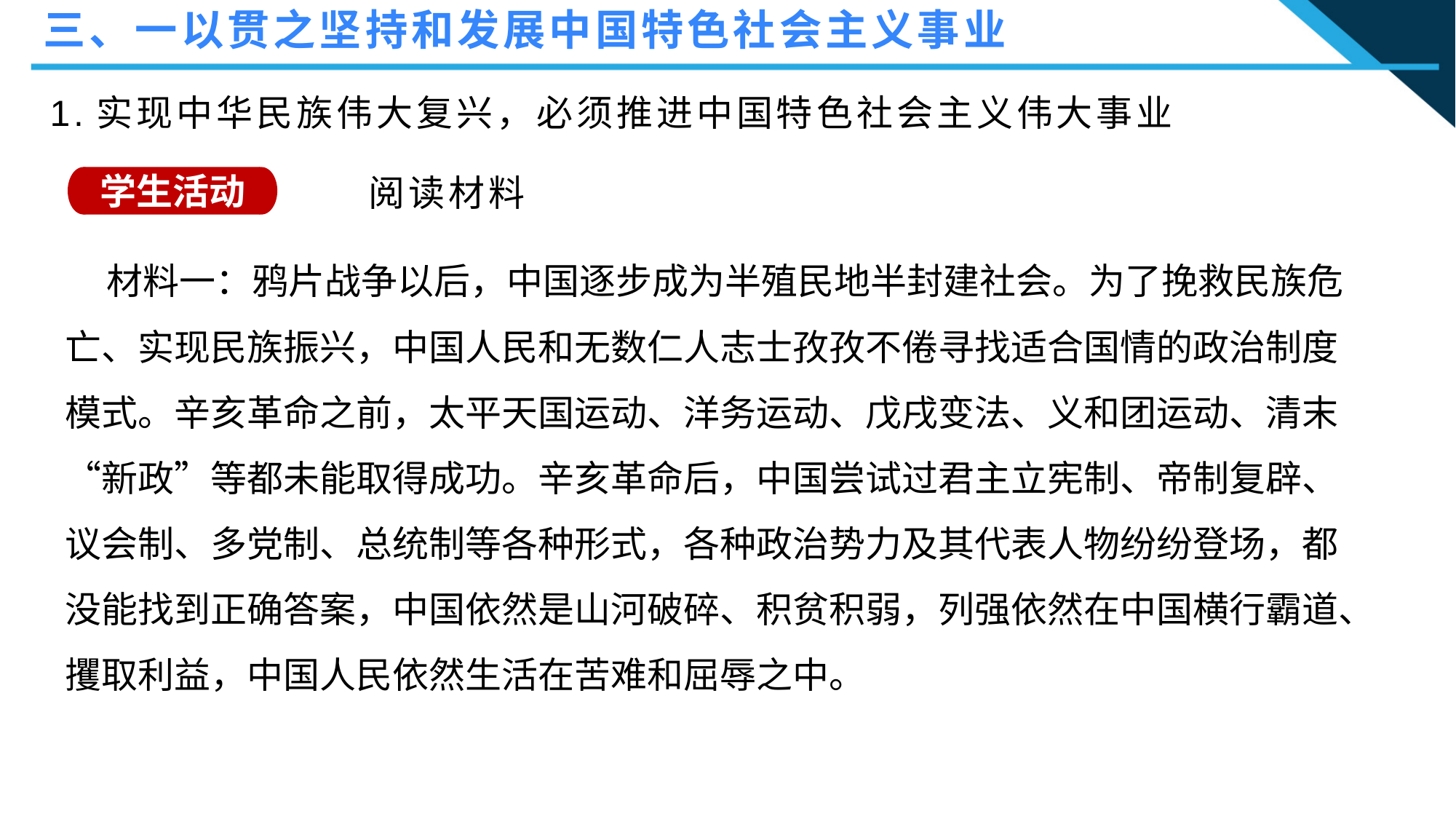

三、一以贯之坚持和发展中国特色社会主义事业
1.实现中华民族伟大复兴，必须推进中国特色社会主义伟大事业
学生活动

    阅读材料
    材料一：鸦片战争以后，中国逐步成为半殖民地半封建社会。为了挽救民族危亡、实现民族振兴，中国人民和无数仁人志士孜孜不倦寻找适合国情的政治制度模式。辛亥革命之前，太平天国运动、洋务运动、戊戌变法、义和团运动、清末“新政”等都未能取得成功。辛亥革命后，中国尝试过君主立宪制、帝制复辟、议会制、多党制、总统制等各种形式，各种政治势力及其代表人物纷纷登场，都没能找到正确答案，中国依然是山河破碎、积贫积弱，列强依然在中国横行霸道、攫取利益，中国人民依然生活在苦难和屈辱之中。